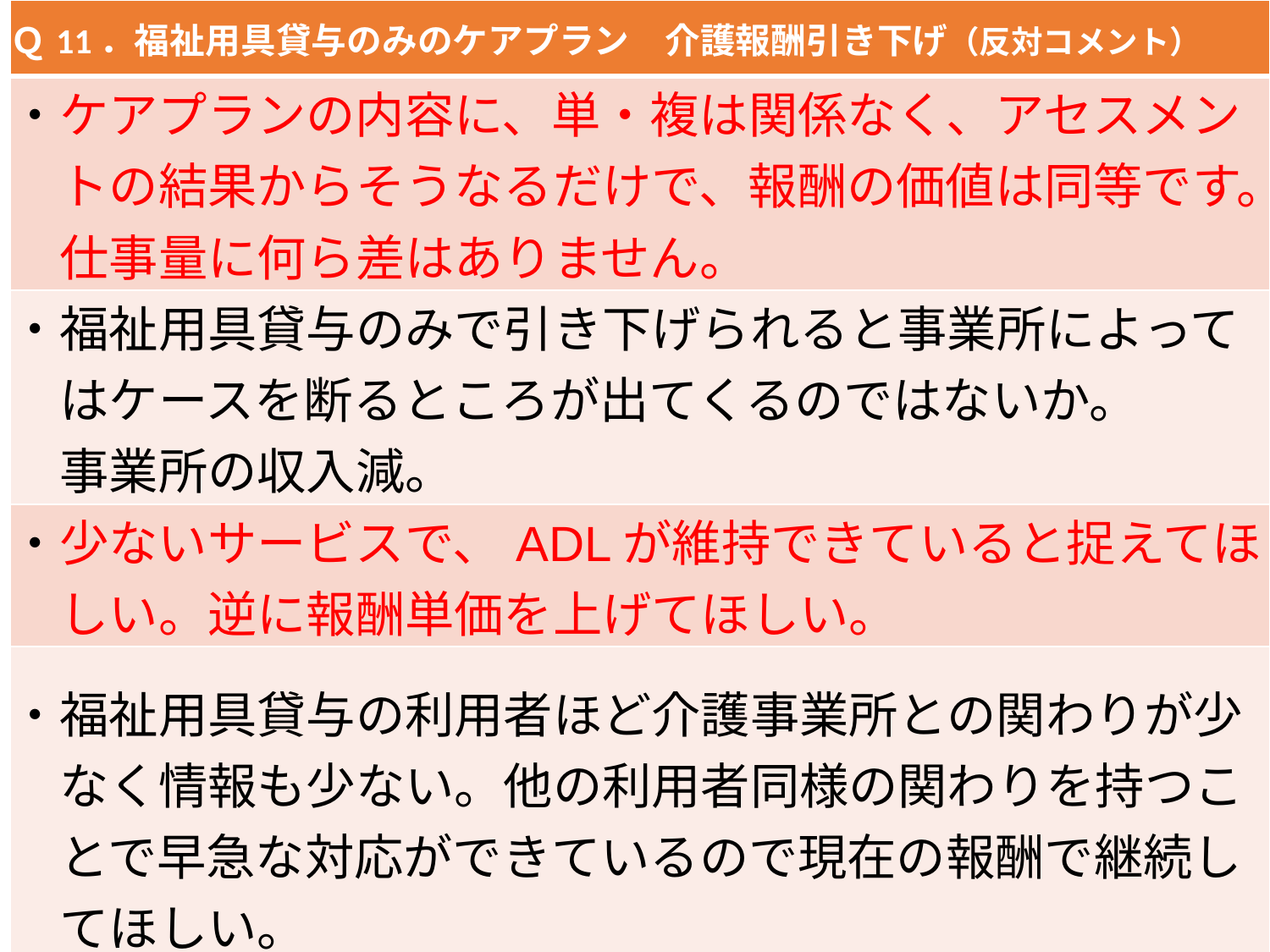

| Ｑ11．福祉用具貸与のみのケアプラン　介護報酬引き下げ（反対コメント） |
| --- |
| ・ケアプランの内容に、単・複は関係なく、アセスメン 　トの結果からそうなるだけで、報酬の価値は同等です。 　仕事量に何ら差はありません。 |
| ・福祉用具貸与のみで引き下げられると事業所によって 　はケースを断るところが出てくるのではないか。 　事業所の収入減。 |
| ・少ないサービスで、ADLが維持できていると捉えてほ 　しい。逆に報酬単価を上げてほしい。 |
| ・福祉用具貸与の利用者ほど介護事業所との関わりが少 　なく情報も少ない。他の利用者同様の関わりを持つこ 　とで早急な対応ができているので現在の報酬で継続し 　てほしい。 |
47